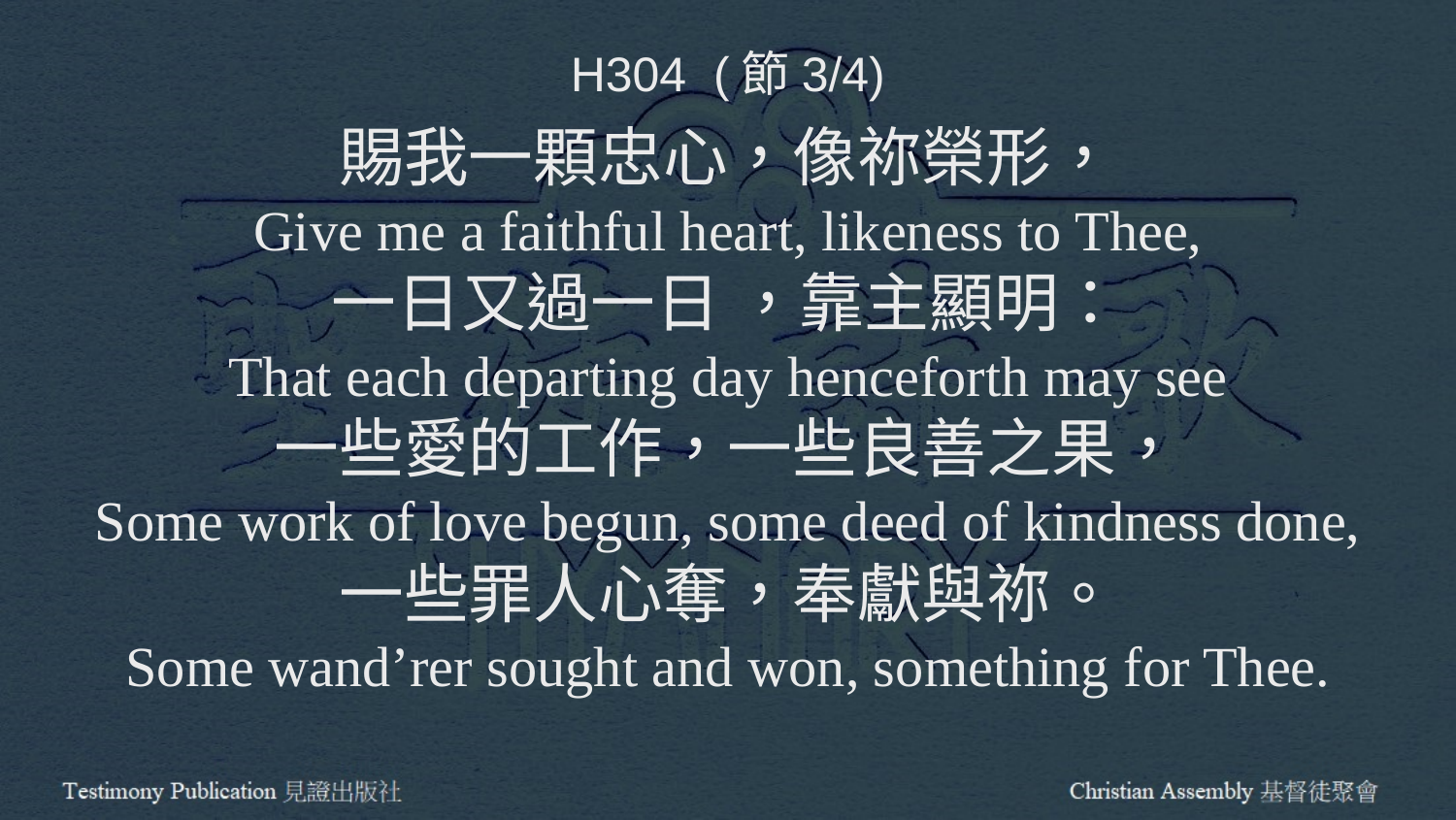

H304  (節3/4)
賜我一顆忠心，像祢榮形，
Give me a faithful heart, likeness to Thee,
一日又過一日 ，靠主顯明：
That each departing day henceforth may see
一些愛的工作，一些良善之果，
Some work of love begun, some deed of kindness done,
一些罪人心奪，奉獻與祢。
Some wand’rer sought and won, something for Thee.